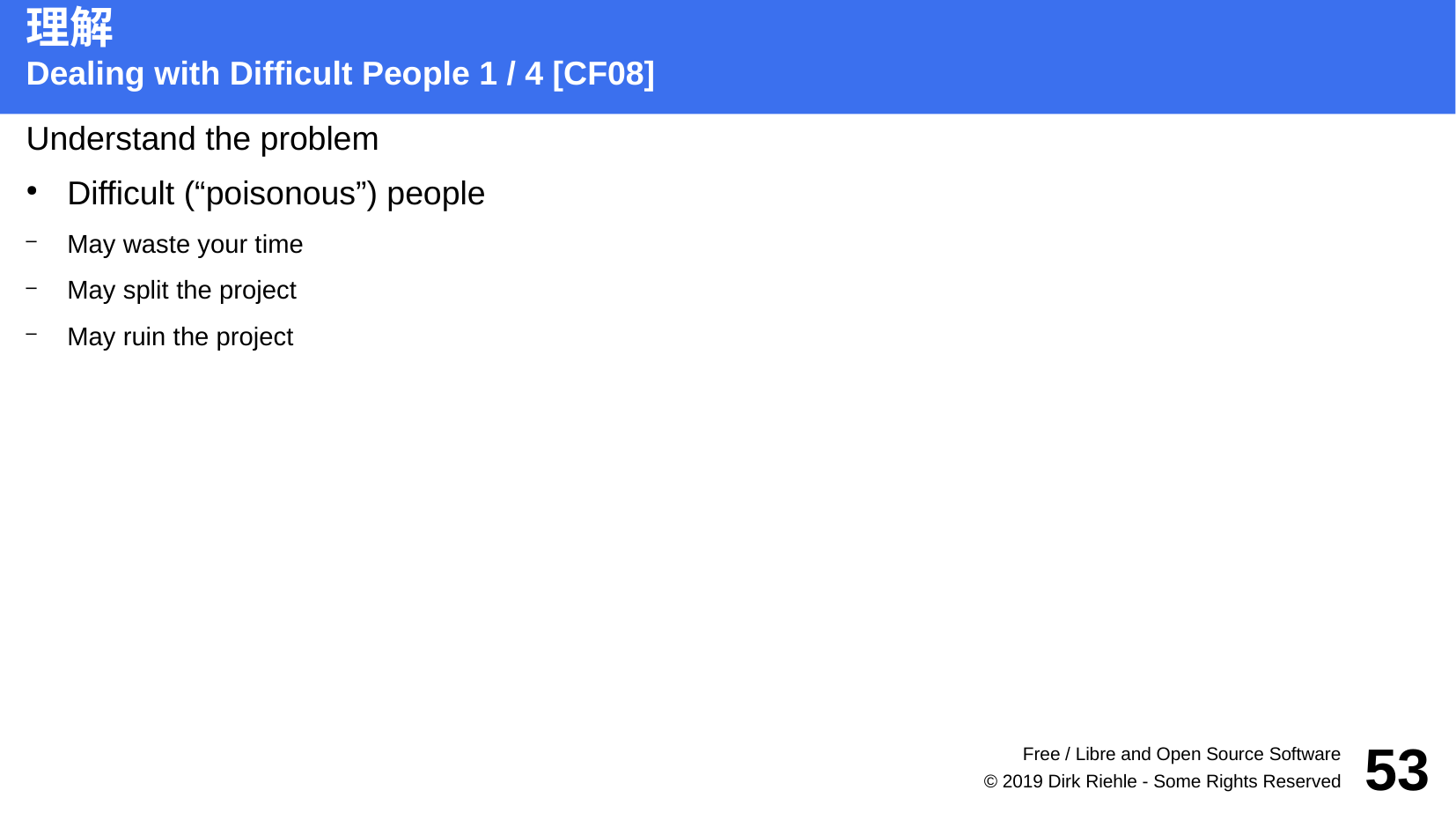

Understand the problem
Difficult (“poisonous”) people
May waste your time
May split the project
May ruin the project

理解
Dealing with Difficult People 1 / 4 [CF08]
Free / Libre and Open Source Software
53
© 2019 Dirk Riehle - Some Rights Reserved